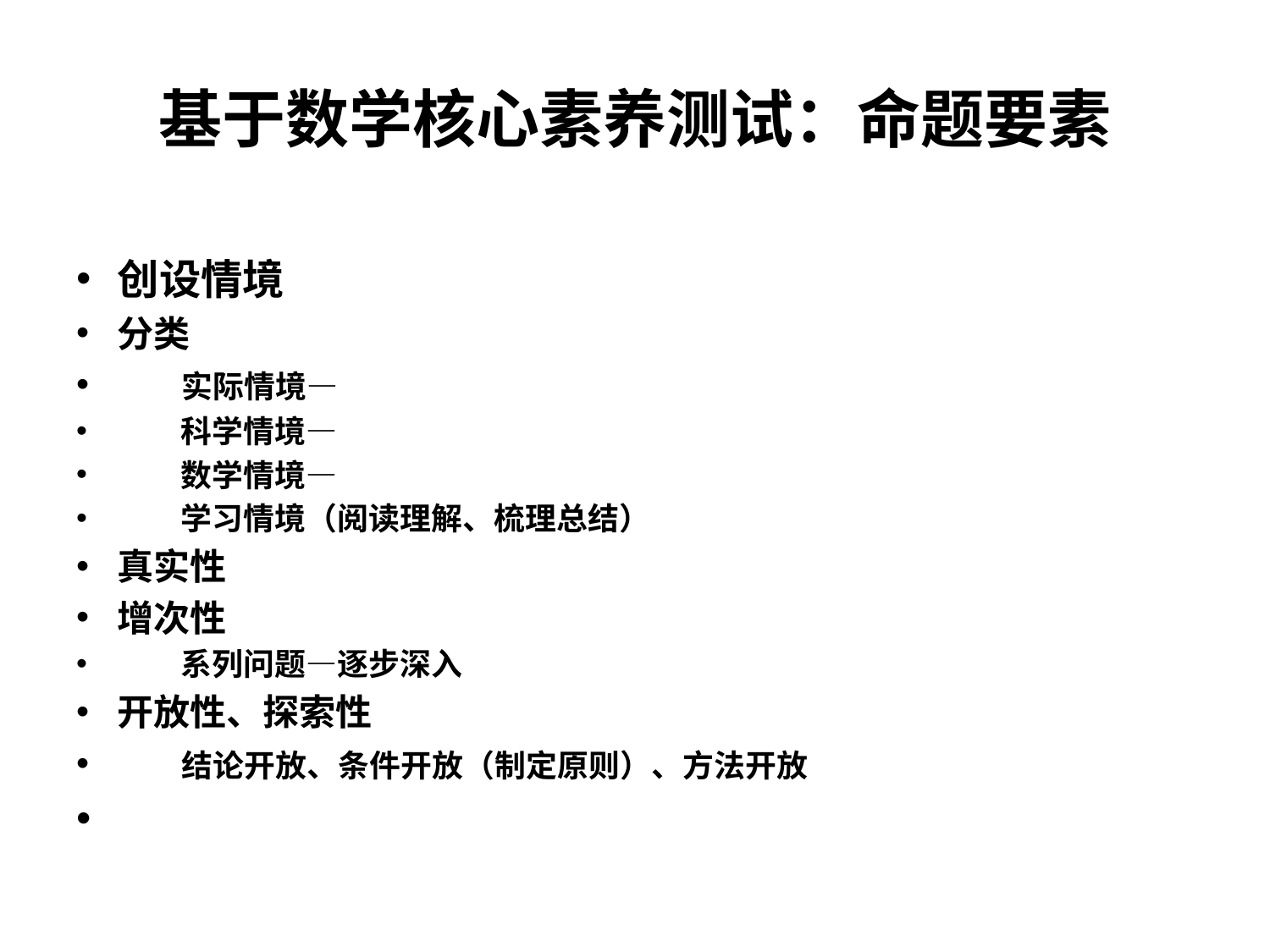

# 基于数学核心素养测试：命题要素

创设情境
分类
       实际情境—
        科学情境—
        数学情境—
        学习情境（阅读理解、梳理总结）
真实性
增次性
        系列问题—逐步深入
开放性、探索性
       结论开放、条件开放（制定原则）、方法开放